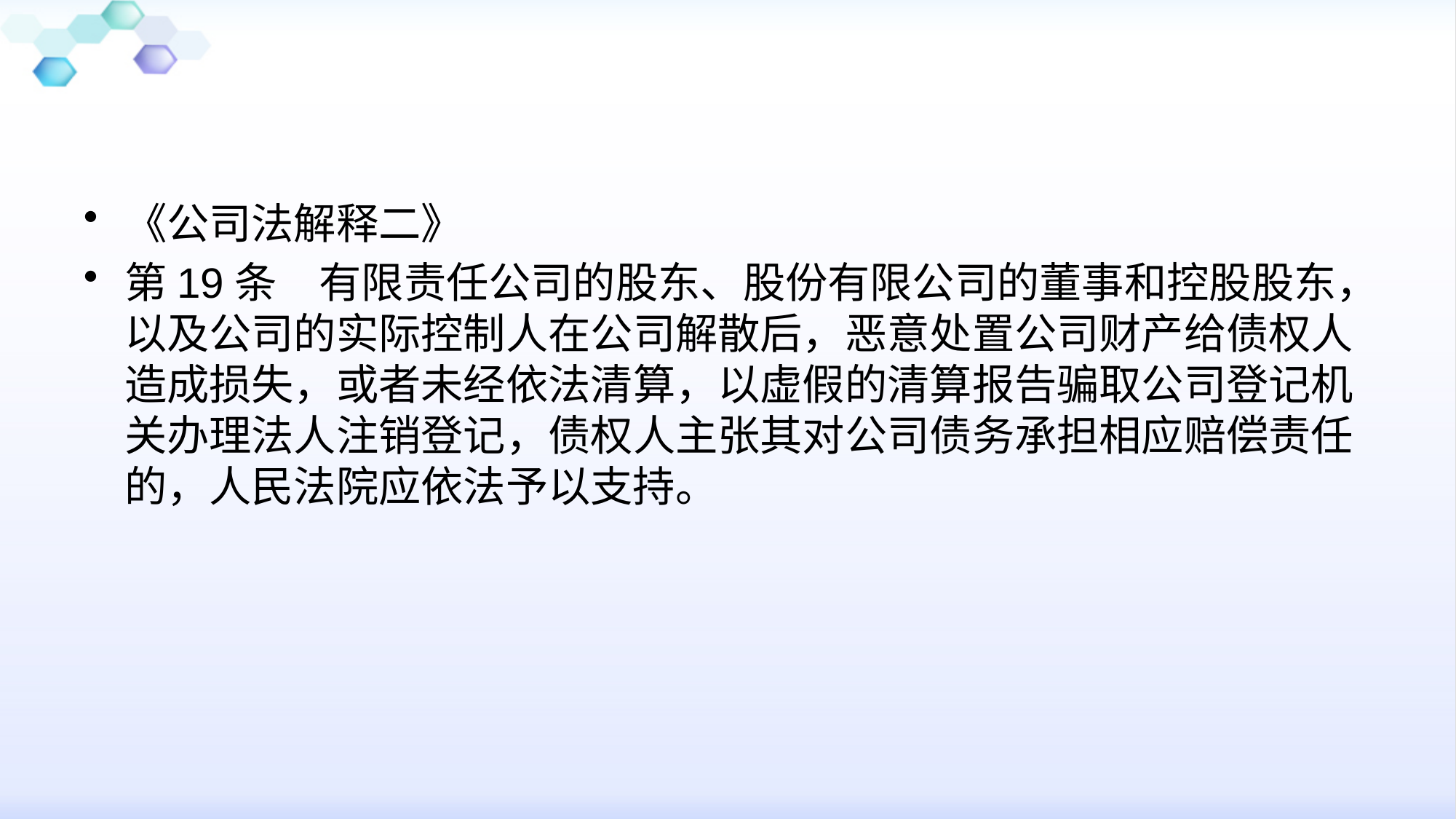

《公司法解释二》
第19条　有限责任公司的股东、股份有限公司的董事和控股股东，以及公司的实际控制人在公司解散后，恶意处置公司财产给债权人造成损失，或者未经依法清算，以虚假的清算报告骗取公司登记机关办理法人注销登记，债权人主张其对公司债务承担相应赔偿责任的，人民法院应依法予以支持。